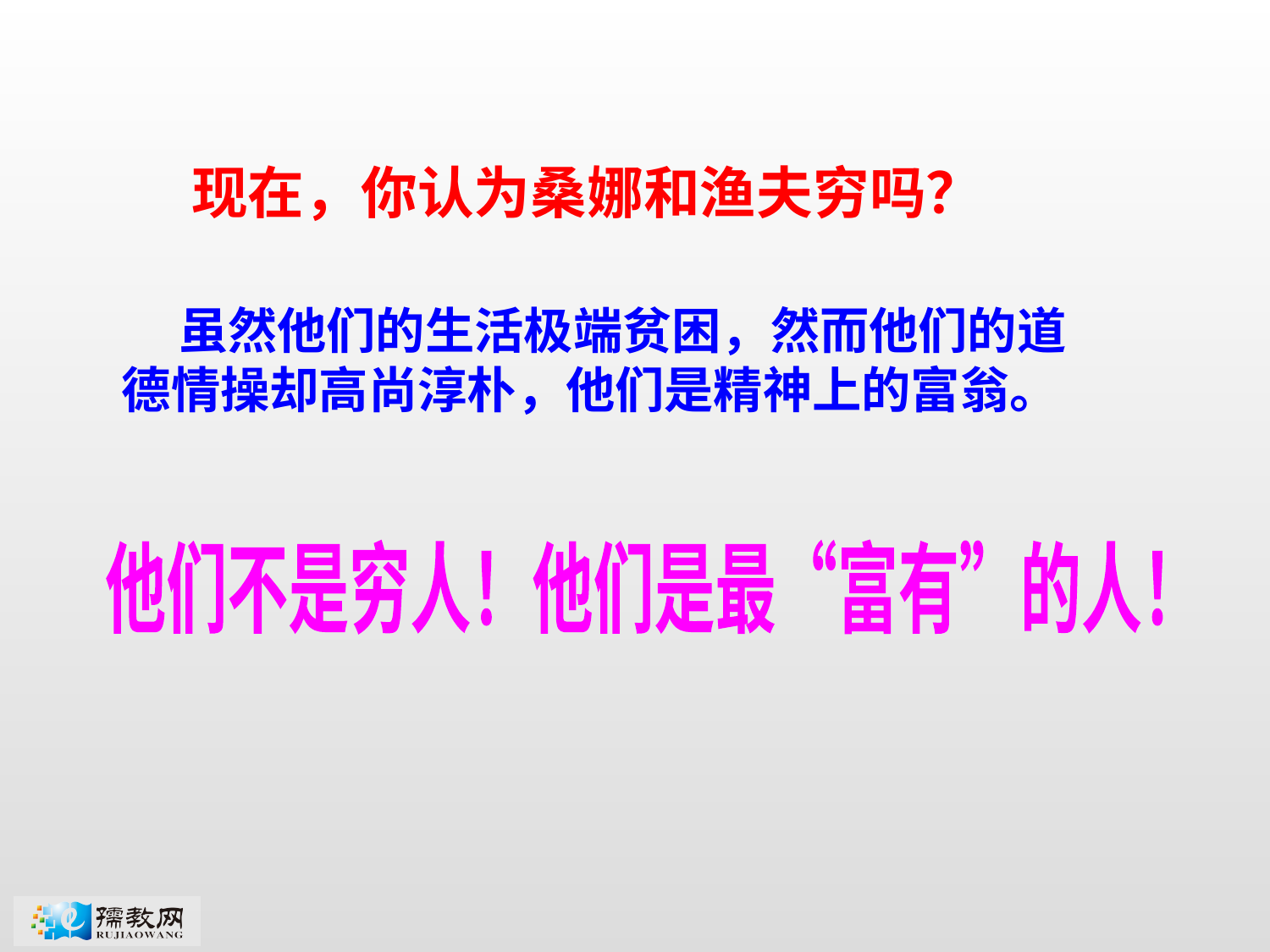

现在，你认为桑娜和渔夫穷吗？
    虽然他们的生活极端贫困，然而他们的道德情操却高尚淳朴，他们是精神上的富翁。
他们不是穷人！他们是最“富有”的人！